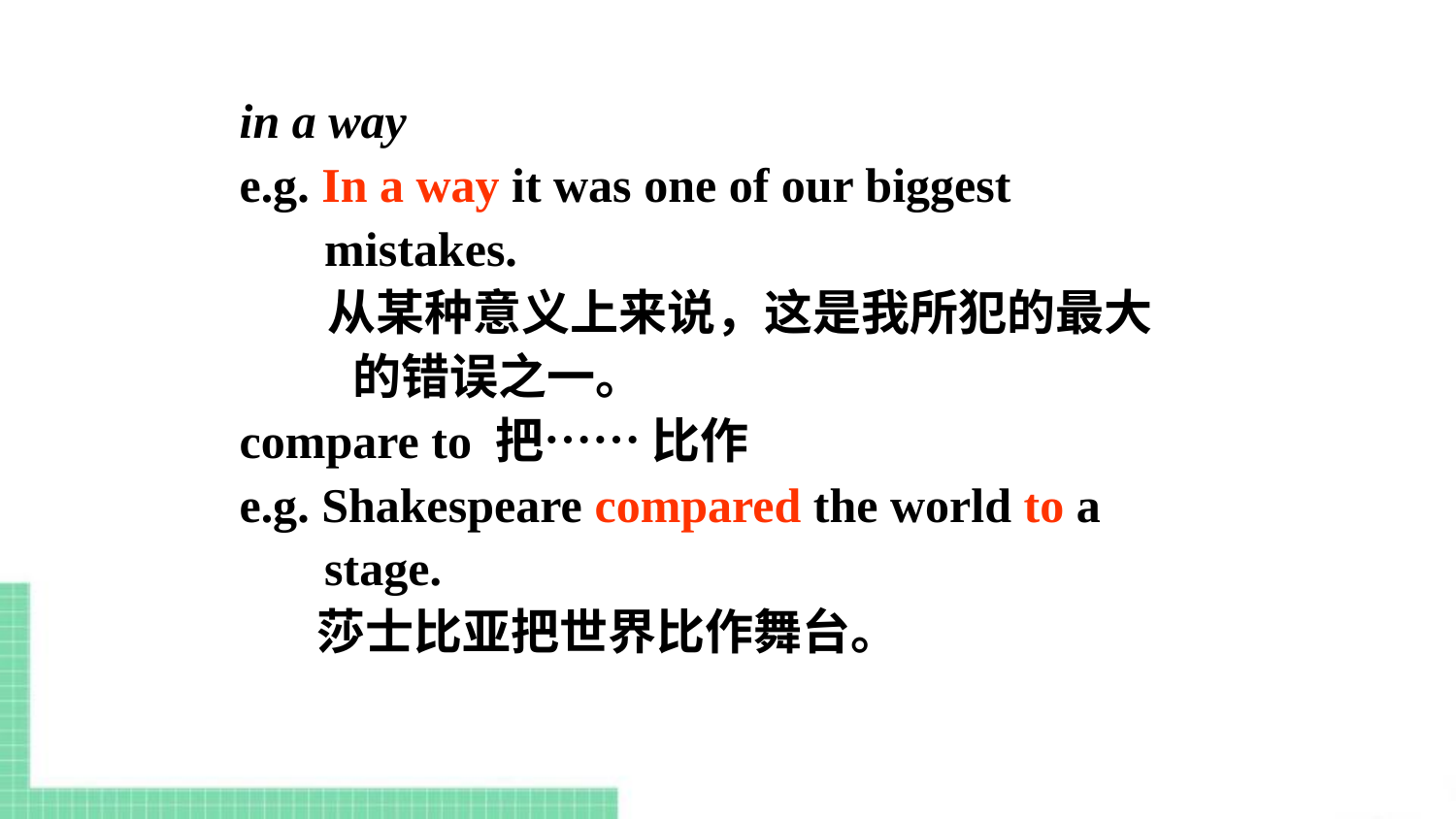

in a way
e.g. In a way it was one of our biggest
       mistakes.
       从某种意义上来说，这是我所犯的最大的错误之一。
compare to 把…… 比作
e.g. Shakespeare compared the world to a
       stage.
      莎士比亚把世界比作舞台。